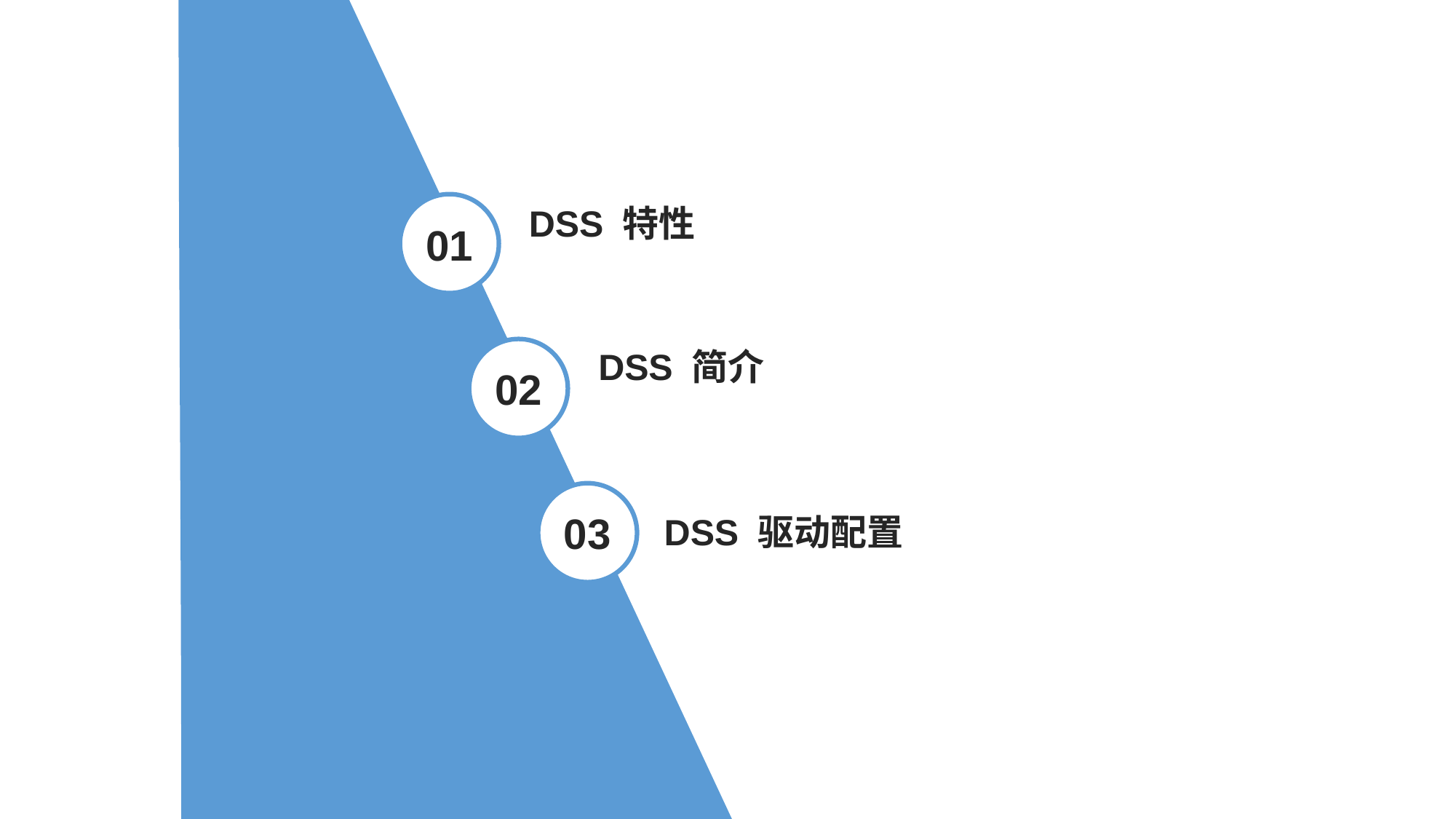

01
DSS 特性

02
DSS 简介

03
DSS 驱动配置